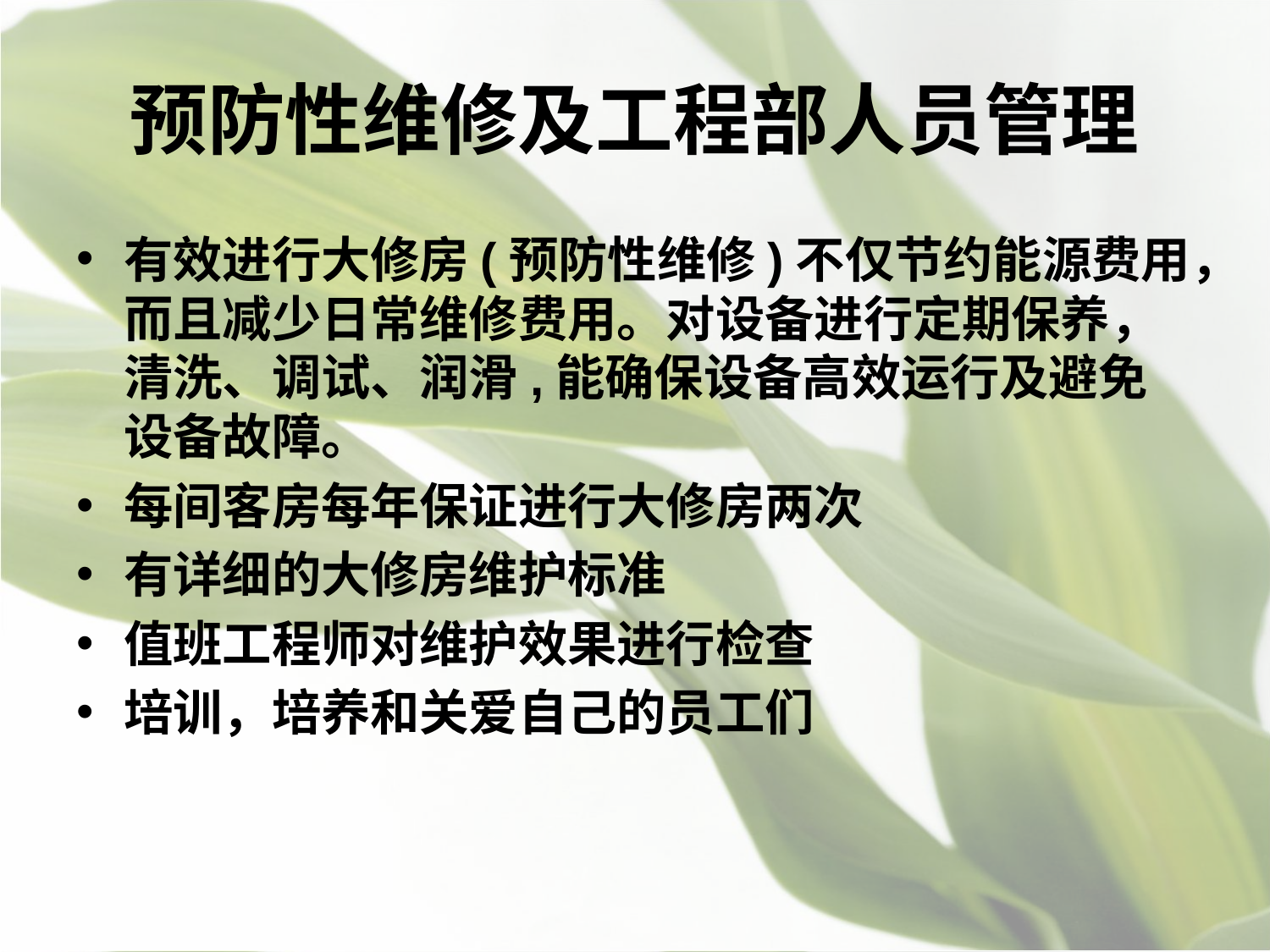

# 预防性维修及工程部人员管理
有效进行大修房(预防性维修)不仅节约能源费用，而且减少日常维修费用。对设备进行定期保养，清洗、调试、润滑,能确保设备高效运行及避免设备故障。
每间客房每年保证进行大修房两次
有详细的大修房维护标准
值班工程师对维护效果进行检查
培训，培养和关爱自己的员工们